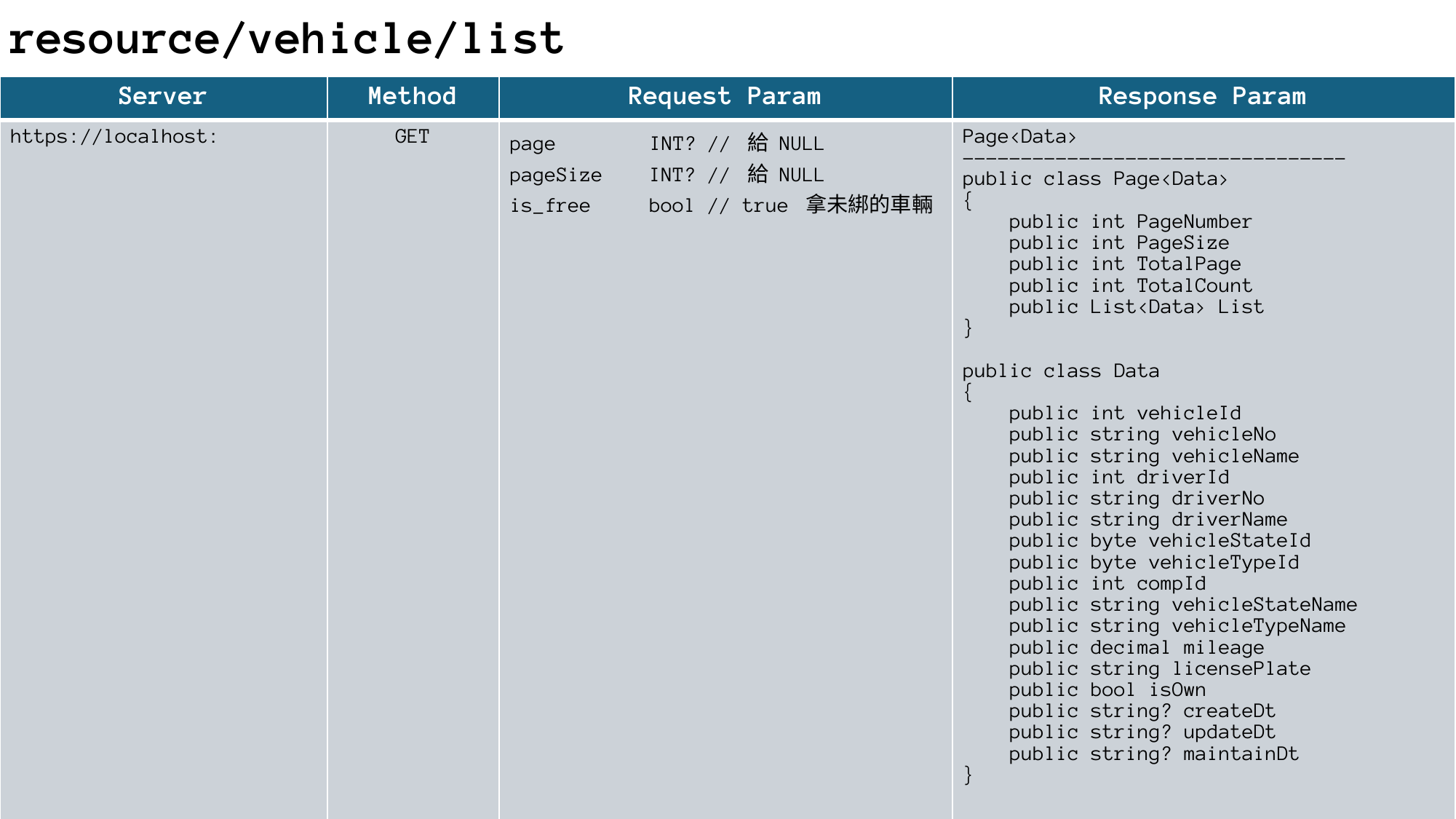

resource/vehicle/list
| Server | Method | Request Param | Response Param |
| --- | --- | --- | --- |
| https://localhost: | GET | page INT? // 給 NULL pageSize INT? // 給 NULL is\_free bool // true 拿未綁的車輛 | Page<Data> --------------------------------- public class Page<Data> { public int PageNumber public int PageSize public int TotalPage public int TotalCount public List<Data> List } public class Data { public int vehicleId public string vehicleNo public string vehicleName public int driverId public string driverNo public string driverName public byte vehicleStateId public byte vehicleTypeId public int compId public string vehicleStateName public string vehicleTypeName public decimal mileage public string licensePlate public bool isOwn public string? createDt public string? updateDt public string? maintainDt } |